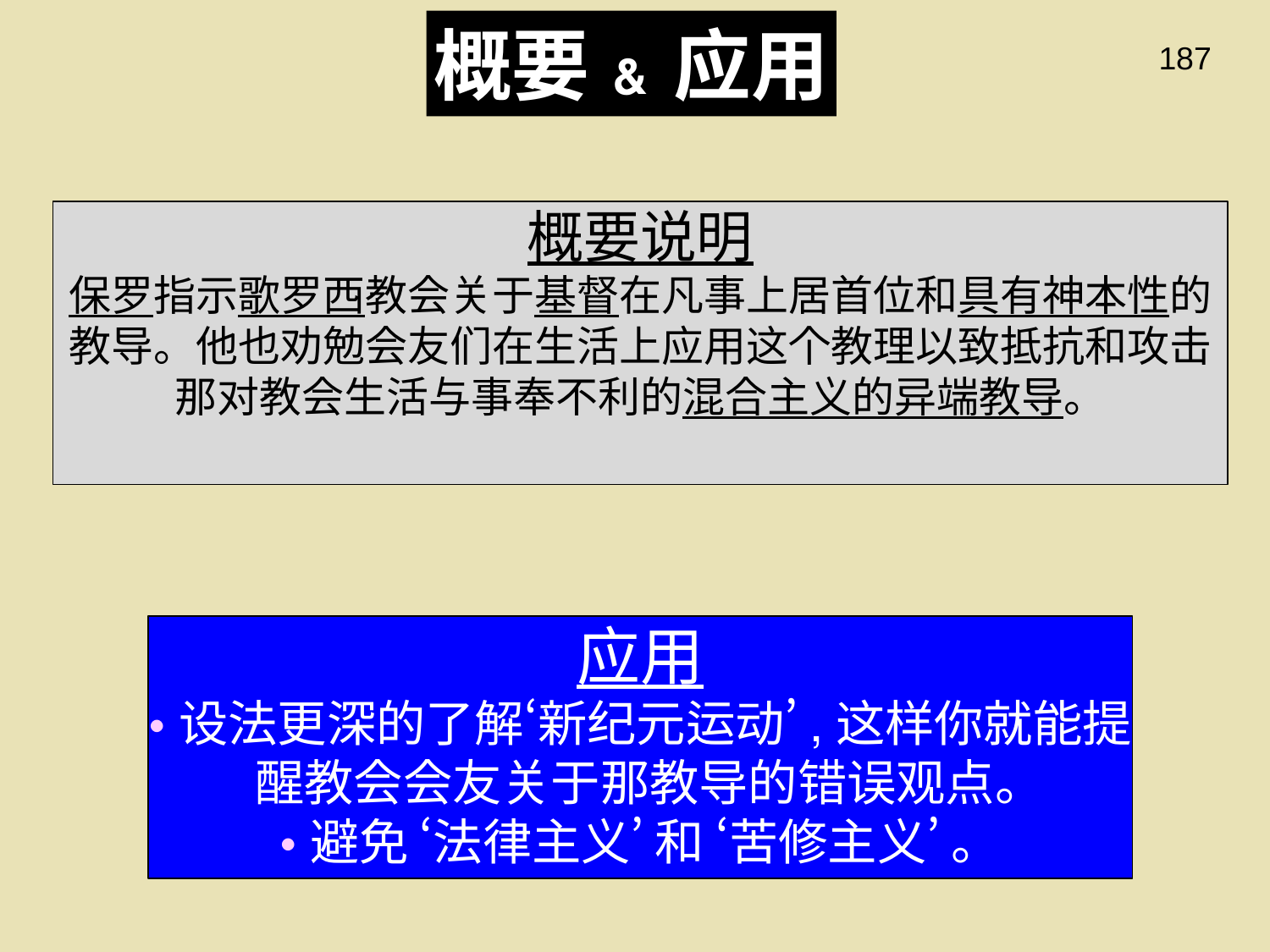

# 概要 & 应用
187

概要说明
保罗指示歌罗西教会关于基督在凡事上居首位和具有神本性的教导。他也劝勉会友们在生活上应用这个教理以致抵抗和攻击那对教会生活与事奉不利的混合主义的异端教导。

应用
设法更深的了解‘新纪元运动’,这样你就能提醒教会会友关于那教导的错误观点。
避免 ‘法律主义’ 和 ‘苦修主义’ 。